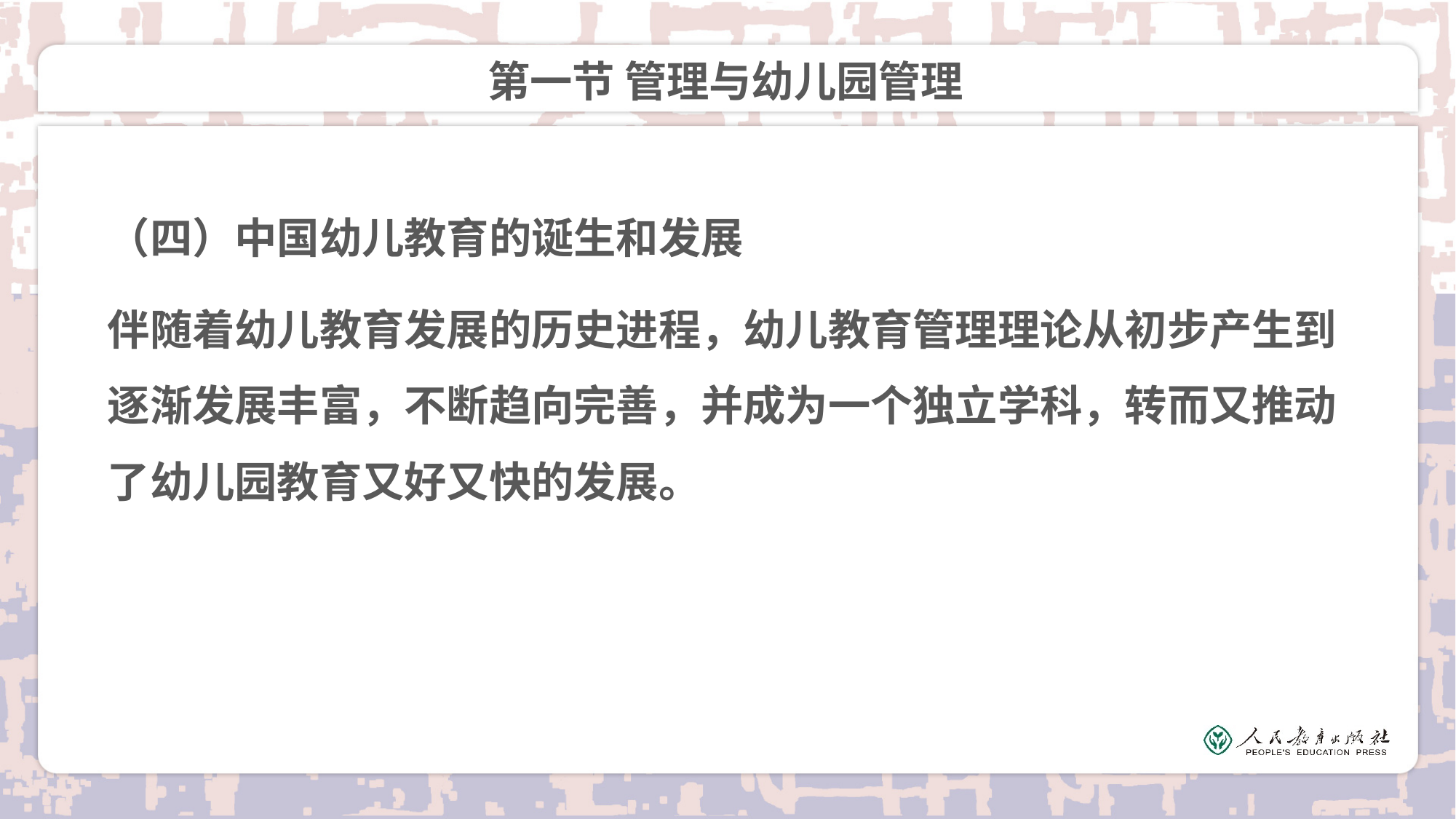

# 第一节 管理与幼儿园管理
（四）中国幼儿教育的诞生和发展
伴随着幼儿教育发展的历史进程，幼儿教育管理理论从初步产生到逐渐发展丰富，不断趋向完善，并成为一个独立学科，转而又推动了幼儿园教育又好又快的发展。